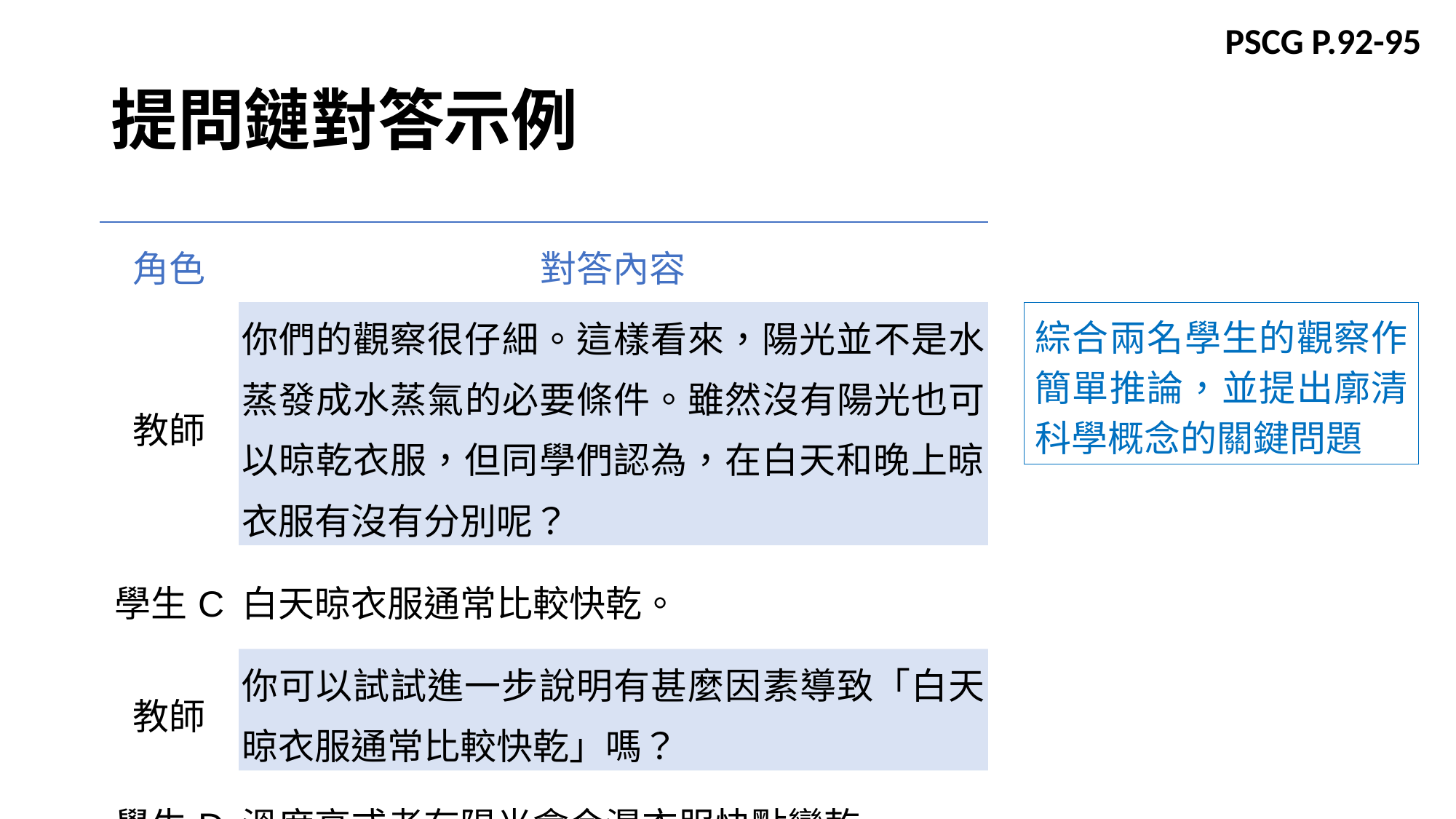

PSCG P.92-95
# 提問鏈對答示例
| 角色 | 對答內容 |
| --- | --- |
| 教師 | 你們的觀察很仔細。這樣看來，陽光並不是水蒸發成水蒸氣的必要條件。雖然沒有陽光也可以晾乾衣服，但同學們認為，在白天和晚上晾衣服有沒有分別呢？ |
| 學生C | 白天晾衣服通常比較快乾。 |
| 教師 | 你可以試試進一步說明有甚麼因素導致「白天晾衣服通常比較快乾」嗎？ |
| 學生D | 溫度高或者有陽光會令濕衣服快點變乾。 |
綜合兩名學生的觀察作簡單推論，並提出廓清科學概念的關鍵問題